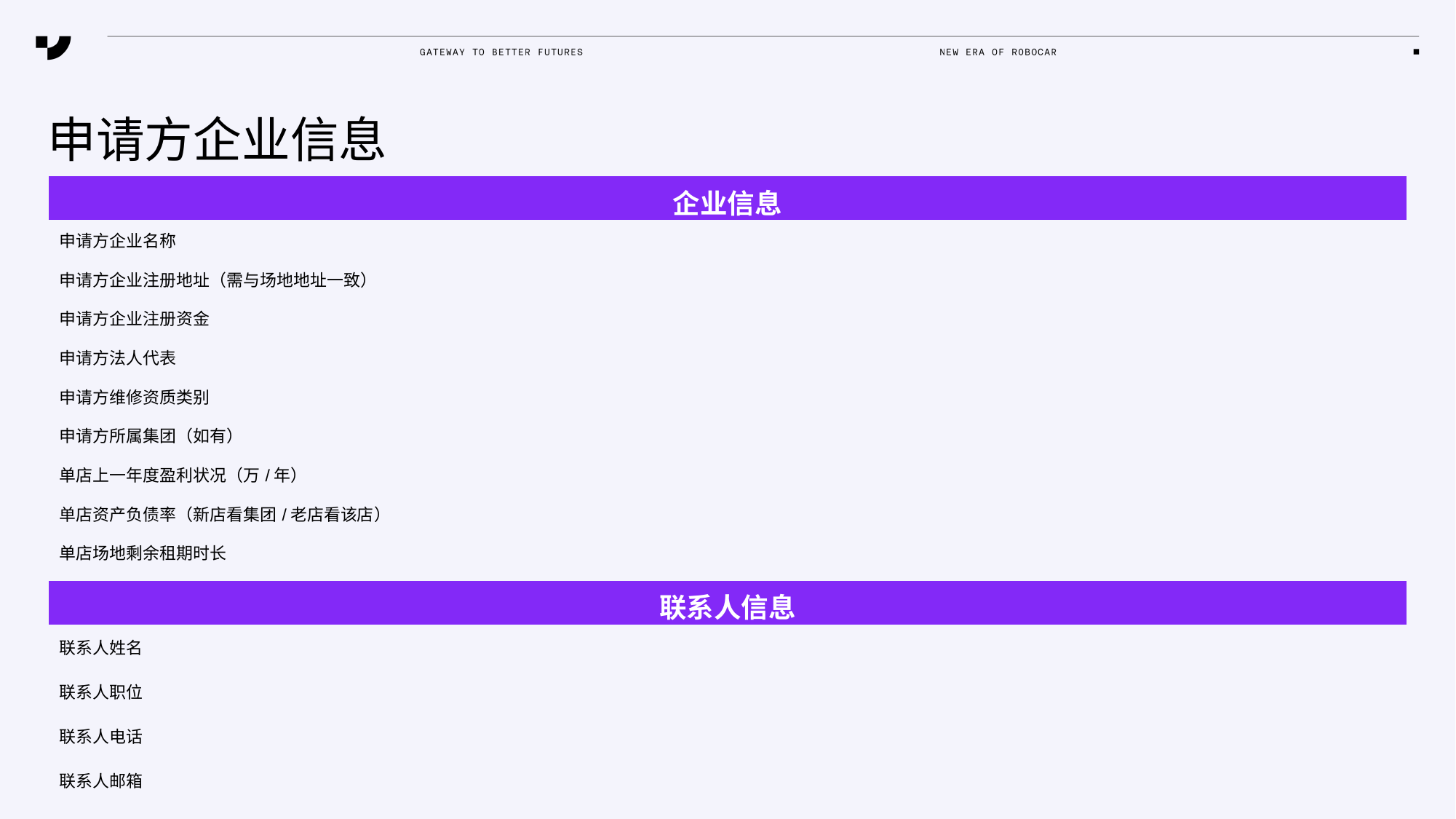

申请方企业信息
| 企业信息 |  |
| --- | --- |
| 申请方企业名称 |  |
| 申请方企业注册地址（需与场地地址一致） |  |
| 申请方企业注册资金 |  |
| 申请方法人代表 |  |
| 申请方维修资质类别 |  |
| 申请方所属集团（如有） |  |
| 单店上一年度盈利状况（万/年） |  |
| 单店资产负债率（新店看集团/老店看该店） |  |
| 单店场地剩余租期时长 |  |
| 联系人信息 |  |
| --- | --- |
| 联系人姓名 |  |
| 联系人职位 |  |
| 联系人电话 |  |
| 联系人邮箱 |  |